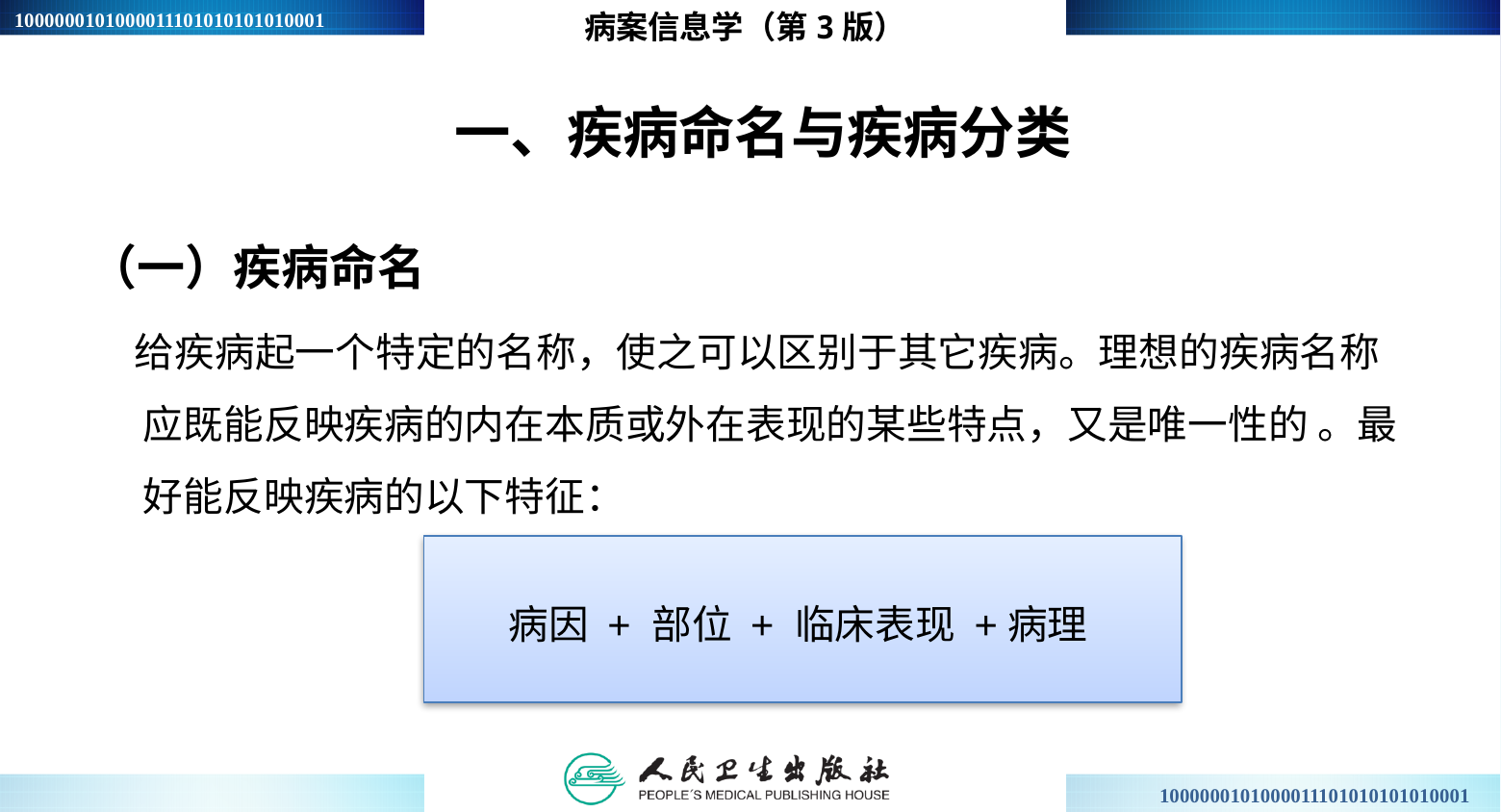

病案信息学（第3版）
# 一、疾病命名与疾病分类
（一）疾病命名
    给疾病起一个特定的名称，使之可以区别于其它疾病。理想的疾病名称应既能反映疾病的内在本质或外在表现的某些特点，又是唯一性的 。最好能反映疾病的以下特征：

病因 + 部位 + 临床表现 +病理